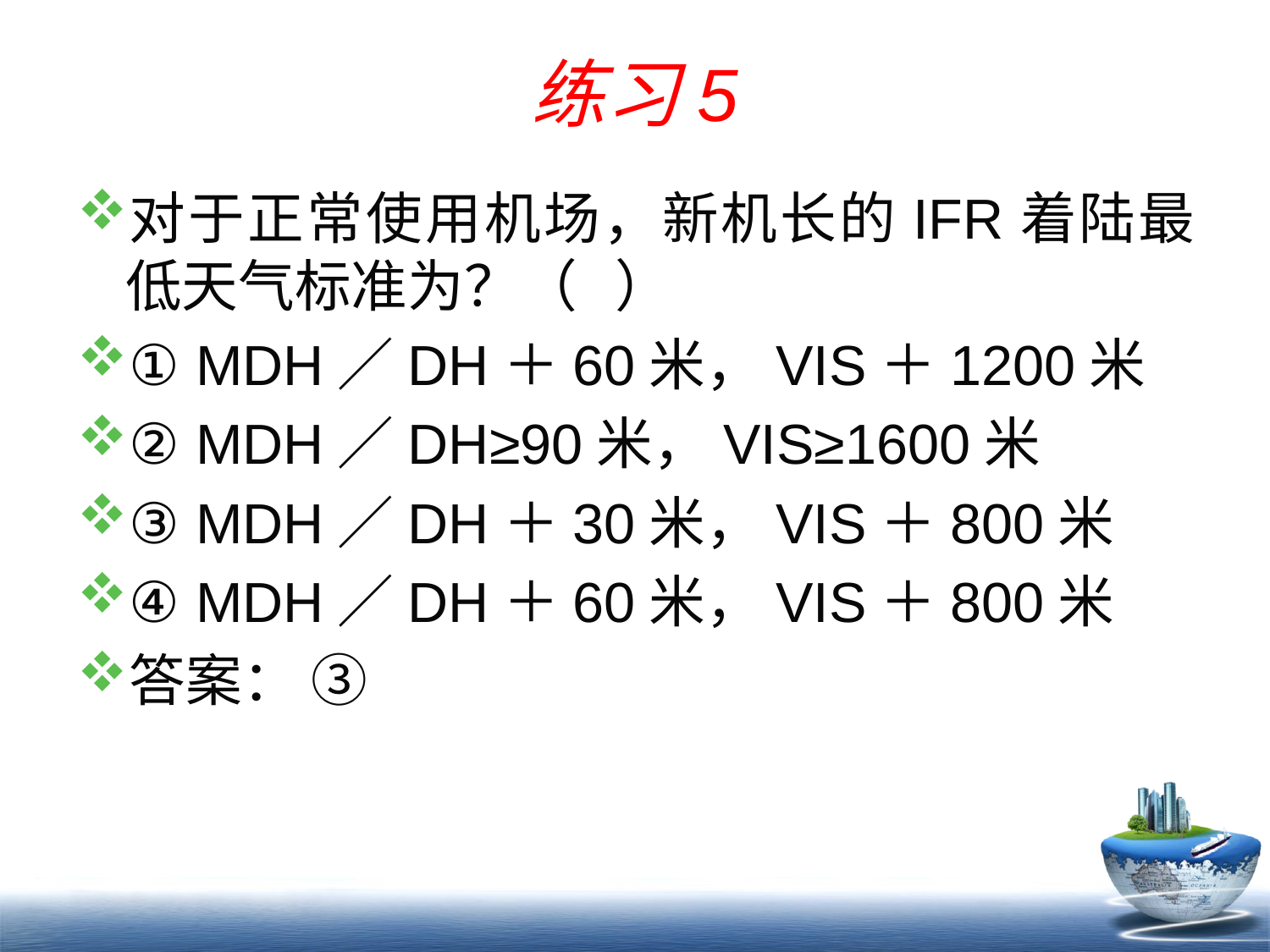

练习5
对于正常使用机场，新机长的IFR着陆最低天气标准为？（   ）
① MDH／DH＋60米，VIS＋1200米
② MDH／DH≥90米，VIS≥1600米
③ MDH／DH＋30米，VIS＋800米
④ MDH／DH＋60米，VIS＋800米
答案： ③